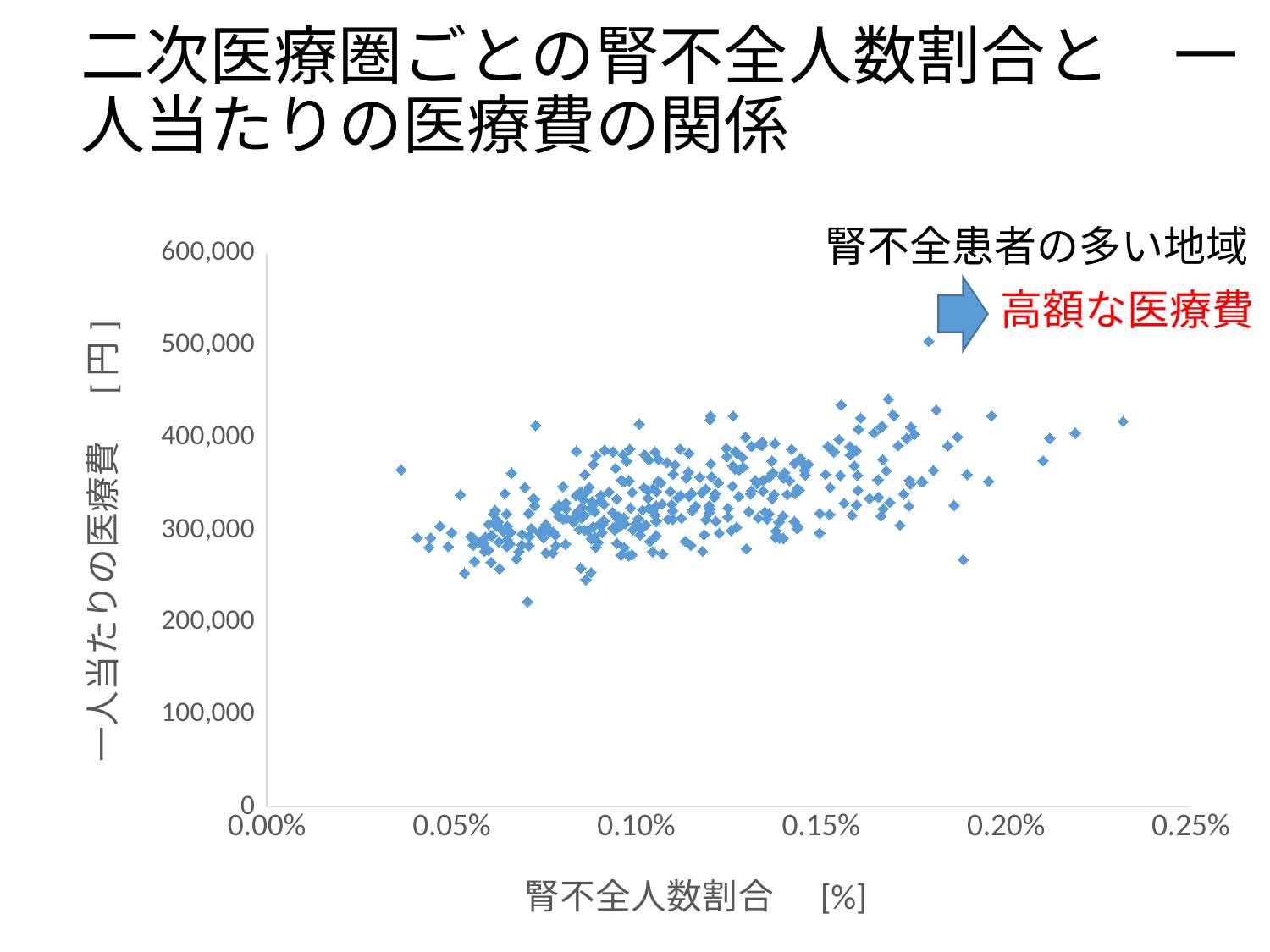

# 二次医療圏ごとの腎不全人数割合と　一人当たりの医療費の関係
腎不全患者の多い地域

### Chart

| Category | 医療費 |
|---|---|
高額な医療費